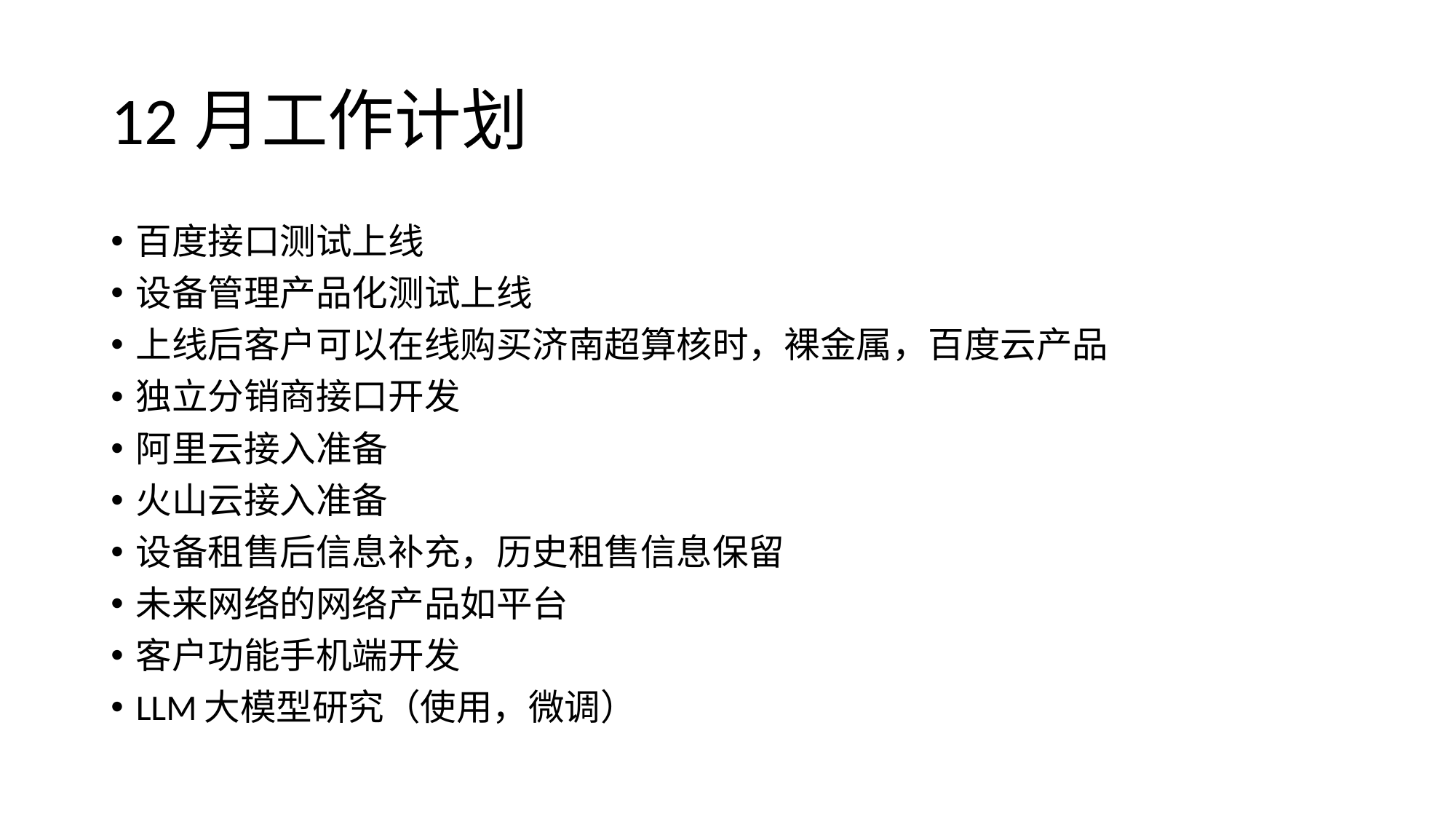

# 12月工作计划
百度接口测试上线
设备管理产品化测试上线
上线后客户可以在线购买济南超算核时，裸金属，百度云产品
独立分销商接口开发
阿里云接入准备
火山云接入准备
设备租售后信息补充，历史租售信息保留
未来网络的网络产品如平台
客户功能手机端开发
LLM大模型研究（使用，微调）